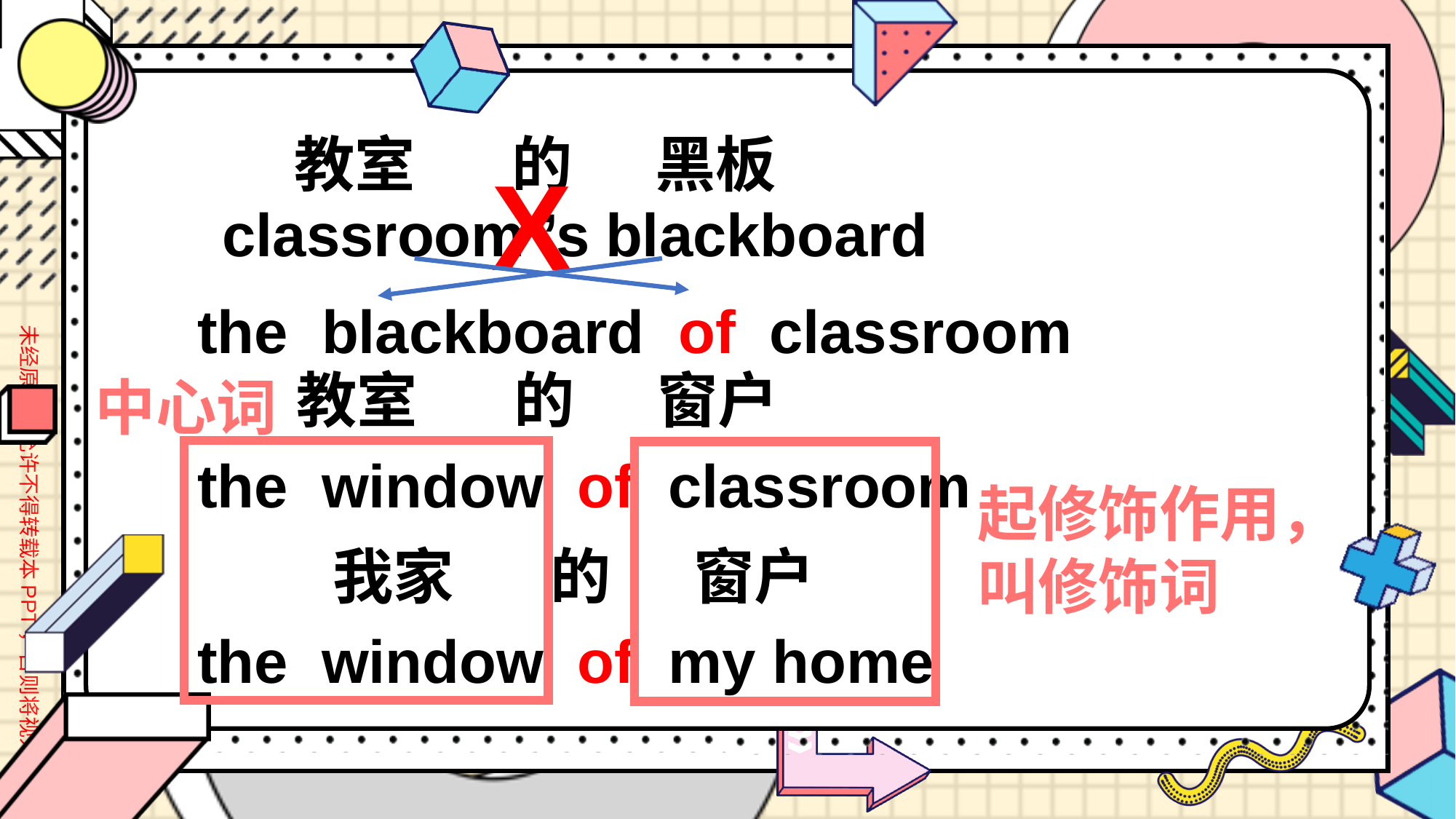

教室       的      黑板
X
classroom ’s  blackboard
the  blackboard  of  classroom
     教室       的      窗户
中心词

the  window  of  classroom
起修饰作用，
叫修饰词
     我家       的      窗户
the  window  of  my home